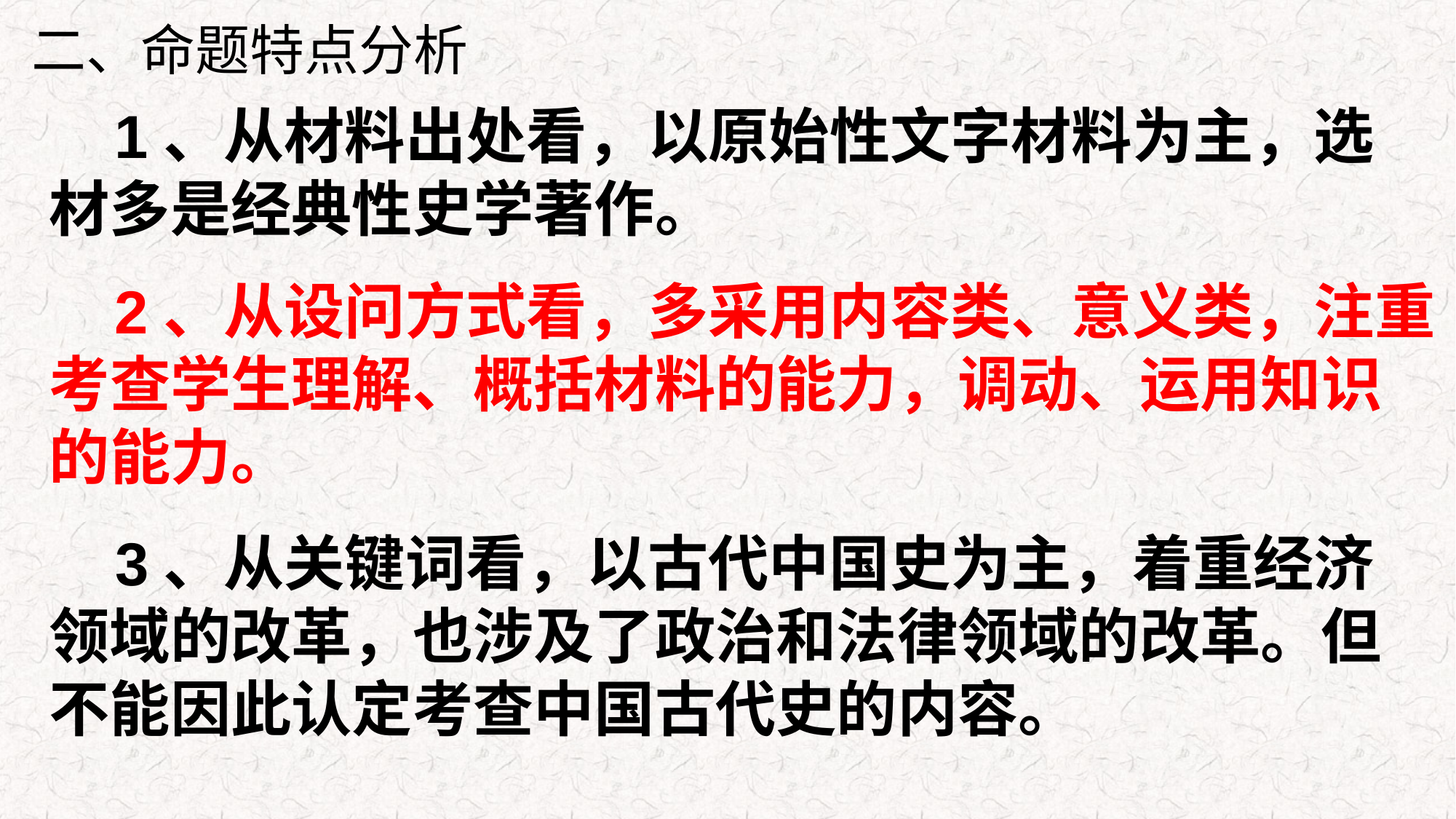

二、命题特点分析
  1、从材料出处看，以原始性文字材料为主，选材多是经典性史学著作。
  2、从设问方式看，多采用内容类、意义类，注重考查学生理解、概括材料的能力，调动、运用知识的能力。
  3、从关键词看，以古代中国史为主，着重经济领域的改革，也涉及了政治和法律领域的改革。但不能因此认定考查中国古代史的内容。